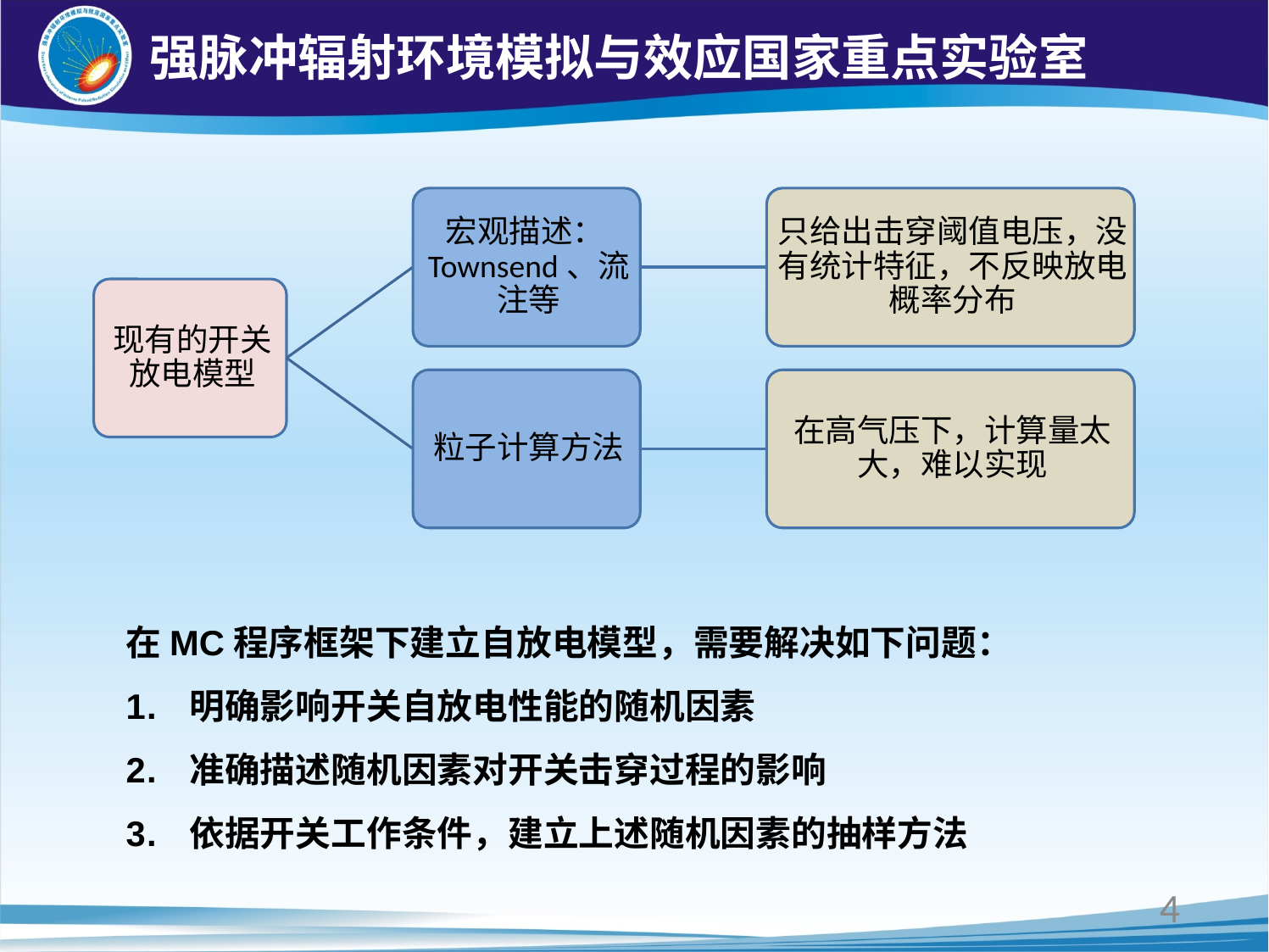

现有的开关放电模型

宏观描述：Townsend、流注等

只给出击穿阈值电压，没有统计特征，不反映放电概率分布

粒子计算方法

在高气压下，计算量太大，难以实现
在MC程序框架下建立自放电模型，需要解决如下问题：
明确影响开关自放电性能的随机因素
准确描述随机因素对开关击穿过程的影响
依据开关工作条件，建立上述随机因素的抽样方法

4